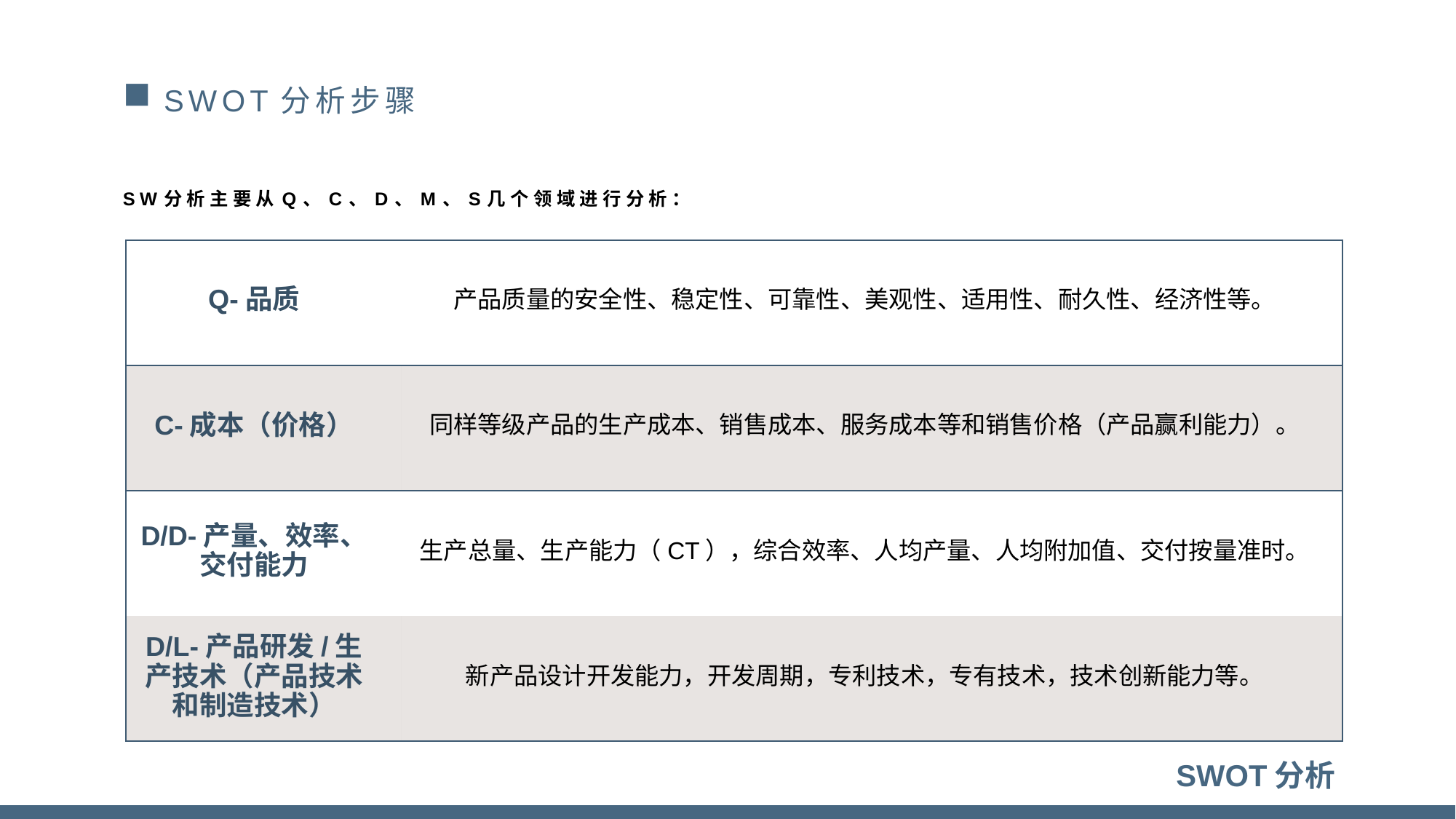

# SWOT分析步骤
SW分析主要从Q、C、D、M、S几个领域进行分析：
Q-品质
|  |  |
| --- | --- |
|  |  |
|  |  |
|  |  |
产品质量的安全性、稳定性、可靠性、美观性、适用性、耐久性、经济性等。
C-成本（价格）
同样等级产品的生产成本、销售成本、服务成本等和销售价格（产品赢利能力）。
D/D-产量、效率、交付能力
生产总量、生产能力（CT），综合效率、人均产量、人均附加值、交付按量准时。
D/L-产品研发/生产技术（产品技术和制造技术）
新产品设计开发能力，开发周期，专利技术，专有技术，技术创新能力等。